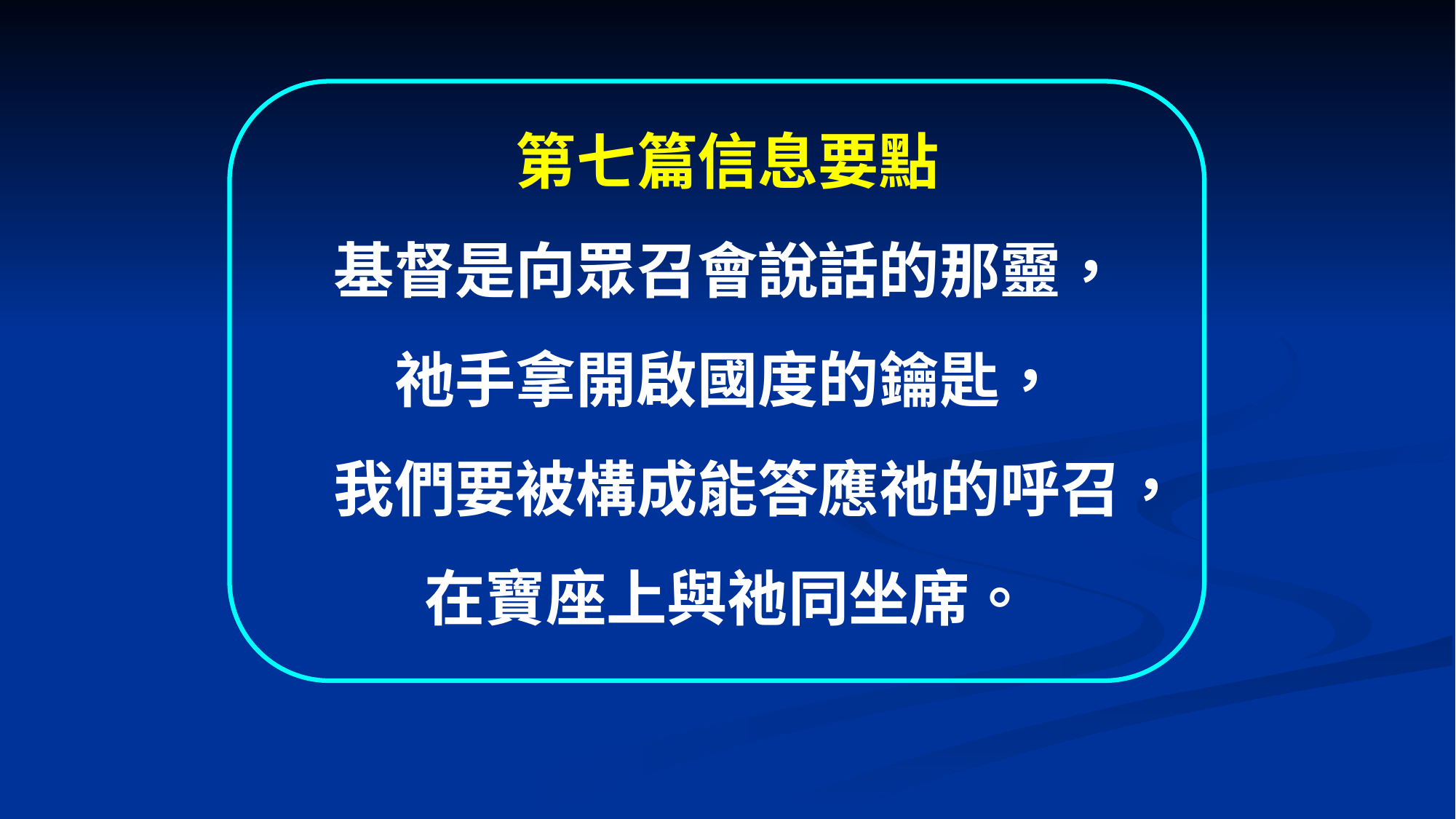

第七篇信息要點
基督是向眾召會說話的那靈，
祂手拿開啟國度的鑰匙，
我們要被構成能答應祂的呼召，
在寶座上與祂同坐席。